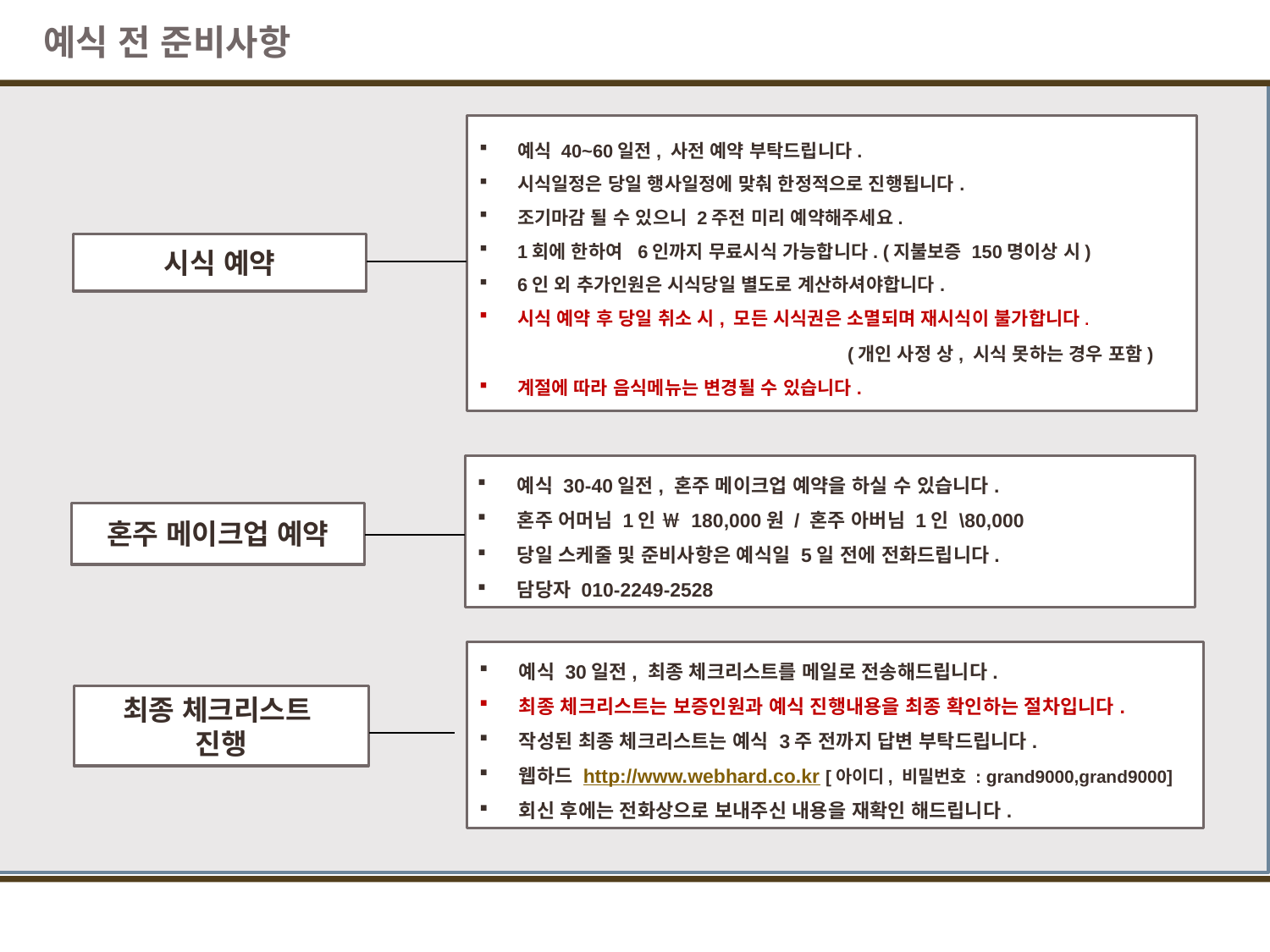

예식 전 준비사항

예식 40~60일전, 사전 예약 부탁드립니다.
시식일정은 당일 행사일정에 맞춰 한정적으로 진행됩니다.
조기마감 될 수 있으니 2주전 미리 예약해주세요.
1회에 한하여  6인까지 무료시식 가능합니다. (지불보증 150명이상 시)
6인 외 추가인원은 시식당일 별도로 계산하셔야합니다.
시식 예약 후 당일 취소 시, 모든 시식권은 소멸되며 재시식이 불가합니다.                                                                                     (개인 사정 상, 시식 못하는 경우 포함)
계절에 따라 음식메뉴는 변경될 수 있습니다.
시식 예약

예식 30-40일전, 혼주 메이크업 예약을 하실 수 있습니다.
혼주 어머님 1인 ￦ 180,000원 / 혼주 아버님 1인 \80,000
당일 스케줄 및 준비사항은 예식일 5일 전에 전화드립니다.
담당자 010-2249-2528
혼주 메이크업 예약
예식 30일전, 최종 체크리스트를 메일로 전송해드립니다.
최종 체크리스트는 보증인원과 예식 진행내용을 최종 확인하는 절차입니다.
작성된 최종 체크리스트는 예식 3주 전까지 답변 부탁드립니다.
웹하드 http://www.webhard.co.kr [아이디, 비밀번호 : grand9000,grand9000]
회신 후에는 전화상으로 보내주신 내용을 재확인 해드립니다.
최종 체크리스트
진행